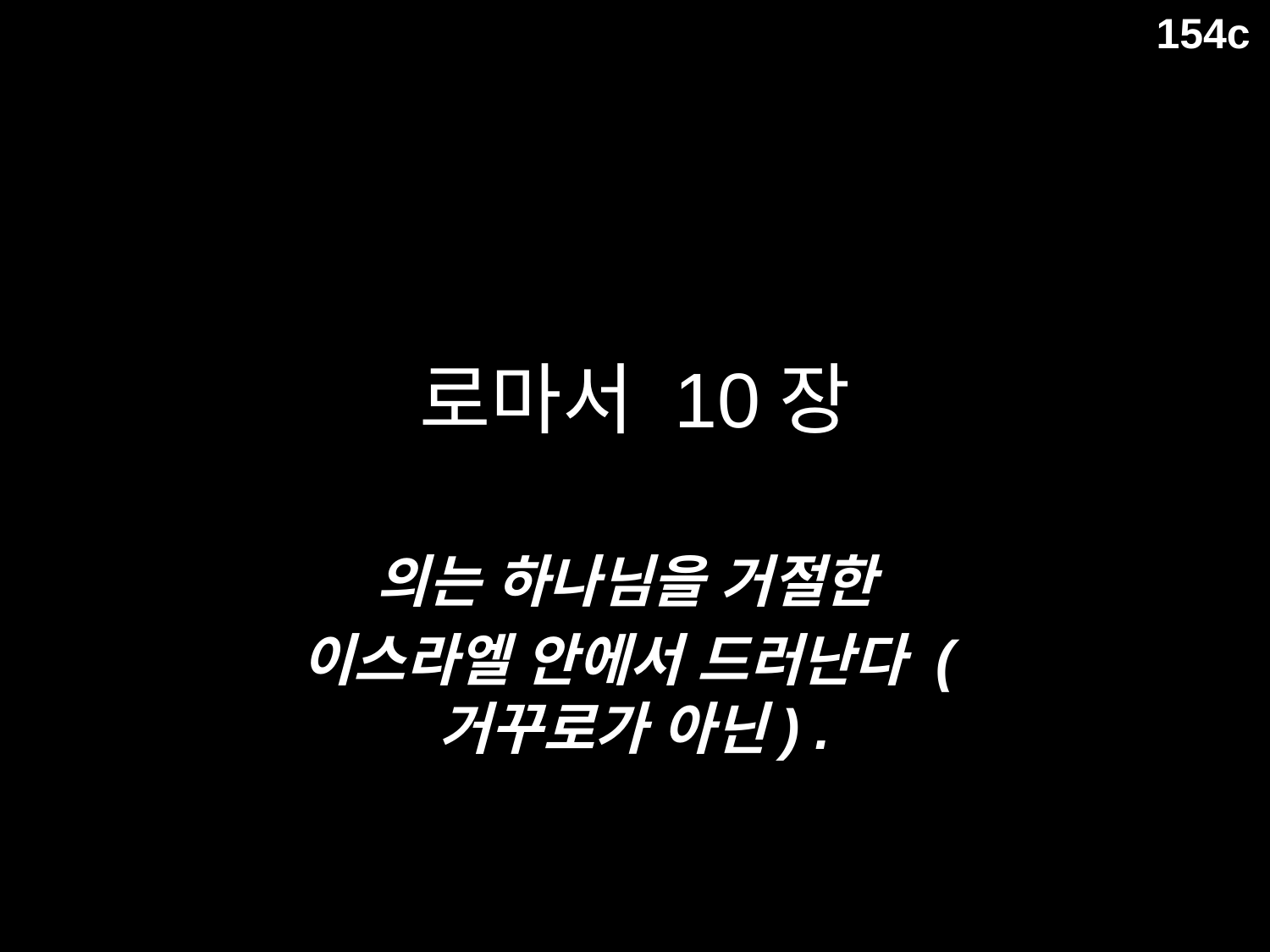

154c
# 로마서 10장
의는 하나님을 거절한
이스라엘 안에서 드러난다 (거꾸로가 아닌) .